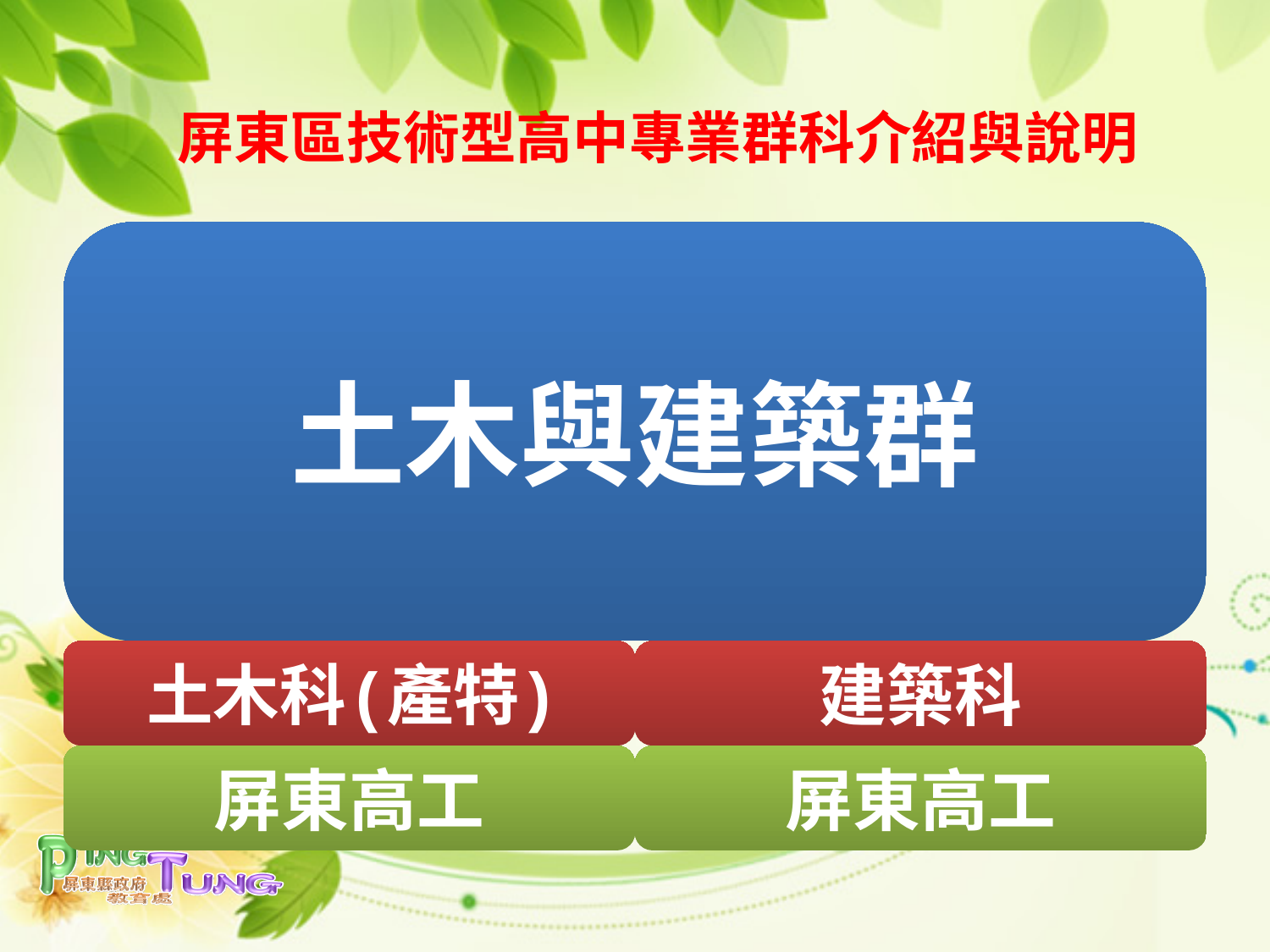

屏東區技術型高中專業群科介紹與說明
土木與建築群
建築科
屏東高工
土木科(產特)
屏東高工